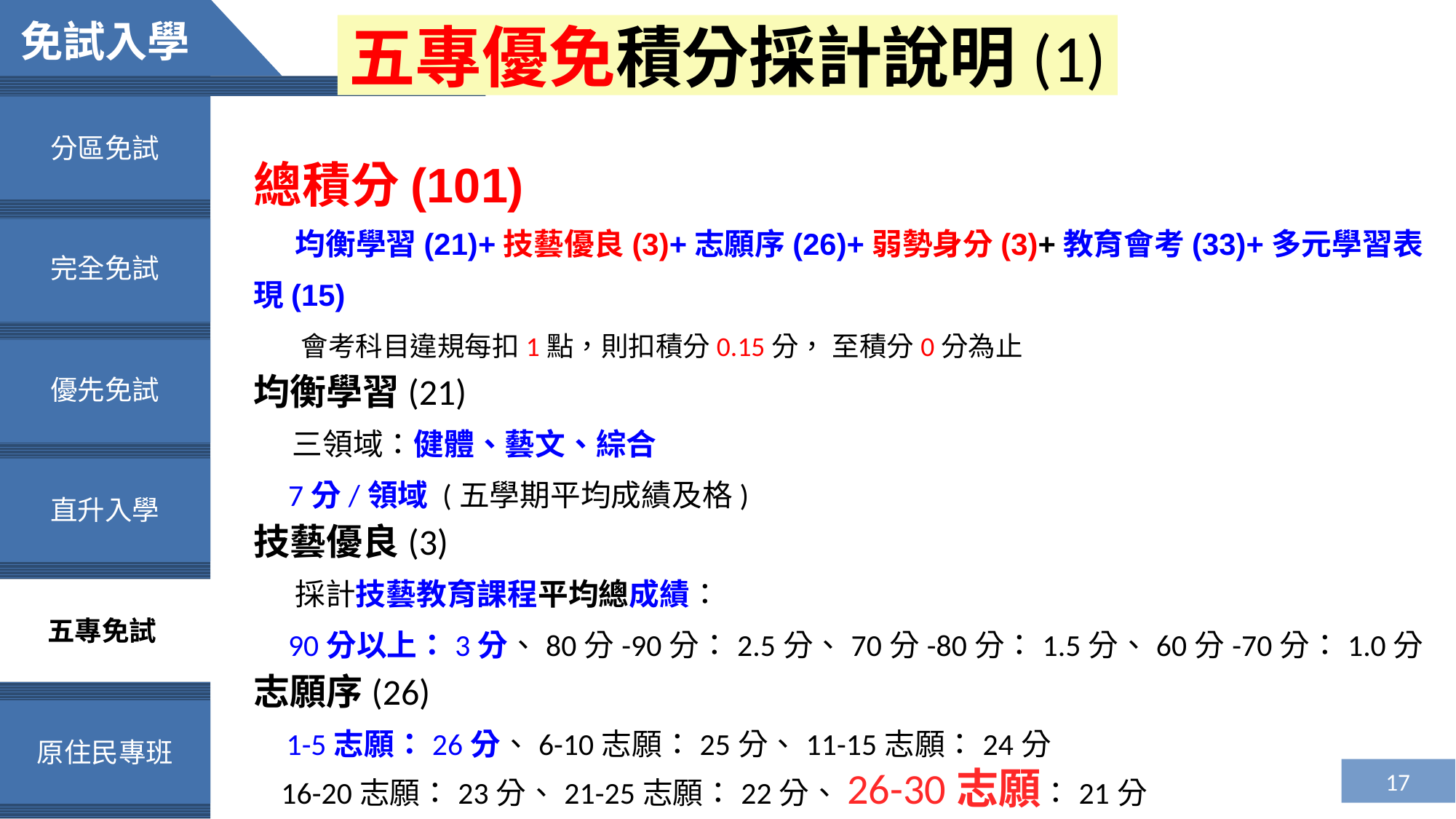

免試入學

五專優免積分採計說明(1)

分區免試
總積分(101)
    均衡學習(21)+技藝優良(3)+志願序(26)+弱勢身分(3)+教育會考(33)+多元學習表現(15)
      會考科目違規每扣1點，則扣積分0.15分， 至積分0分為止
均衡學習(21)
    三領域：健體、藝文、綜合
     7分/領域 (五學期平均成績及格)
技藝優良(3)
    採計技藝教育課程平均總成績：
     90分以上：3分、80分-90分：2.5分、70分-80分：1.5分、60分-70分：1.0分
志願序(26)
    1-5志願：26分、6-10志願：25分、11-15志願：24分
    16-20志願：23分、21-25志願：22分、26-30志願：21分

完全免試

優先免試

直升入學

五專免試

原住民專班

17